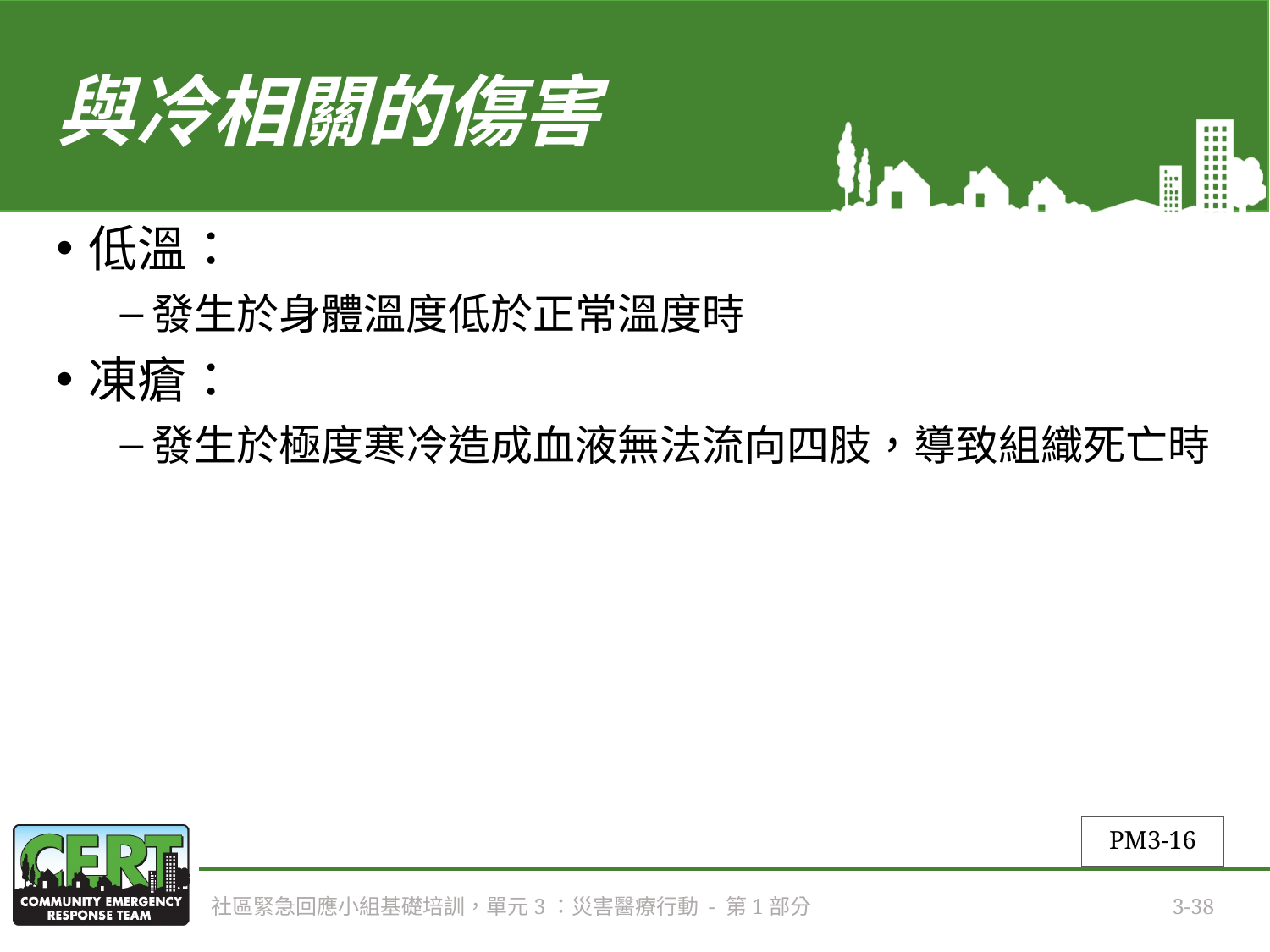

# 與冷相關的傷害
低溫：
發生於身體溫度低於正常溫度時
凍瘡：
發生於極度寒冷造成血液無法流向四肢，導致組織死亡時

PM3-16
社區緊急回應小組基礎培訓，單元3：災害醫療行動 - 第1部分
3-38